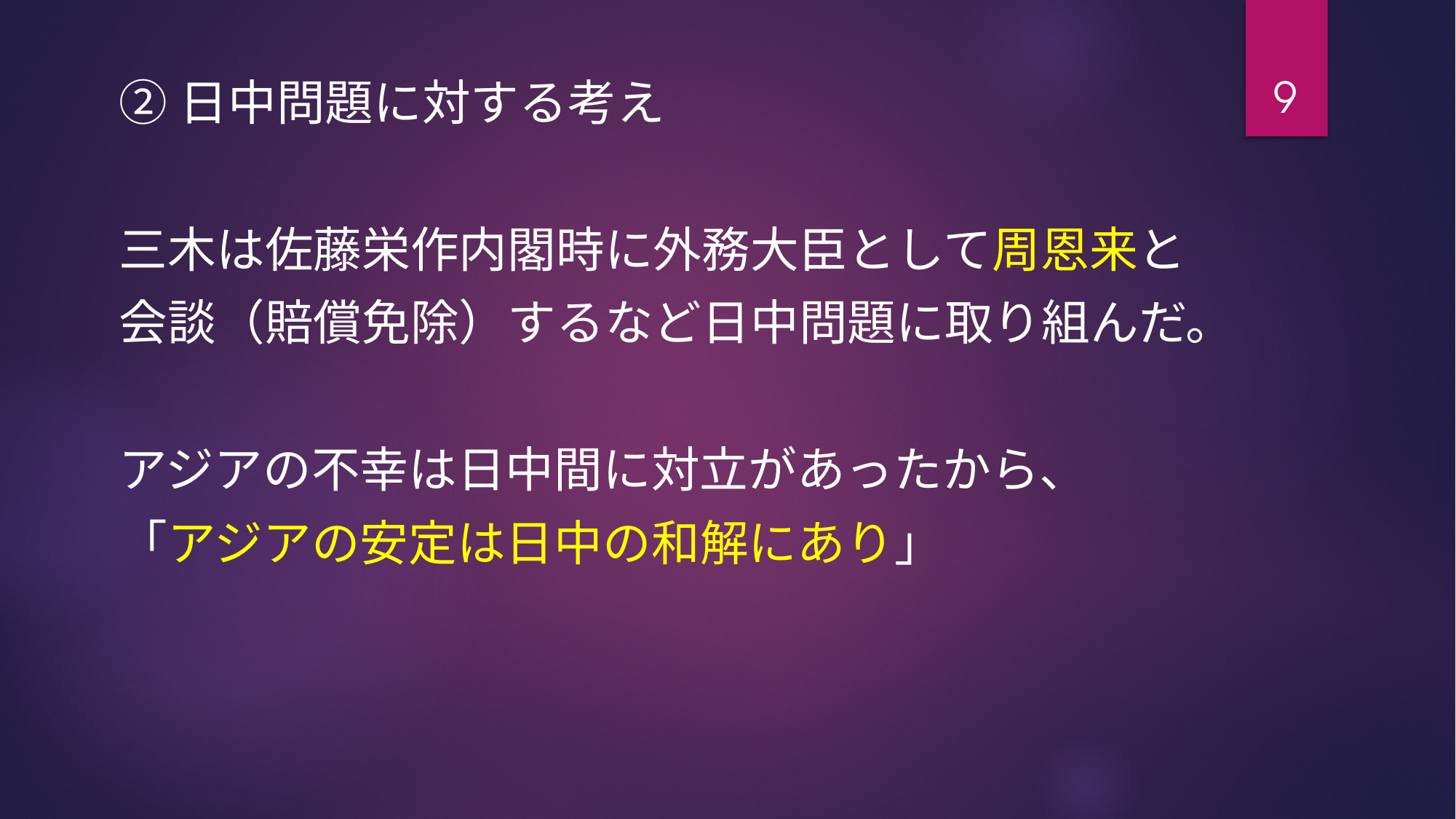

②日中問題に対する考え

三木は佐藤栄作内閣時に外務大臣として周恩来と
会談（賠償免除）するなど日中問題に取り組んだ。

アジアの不幸は日中間に対立があったから、
「アジアの安定は日中の和解にあり」

9